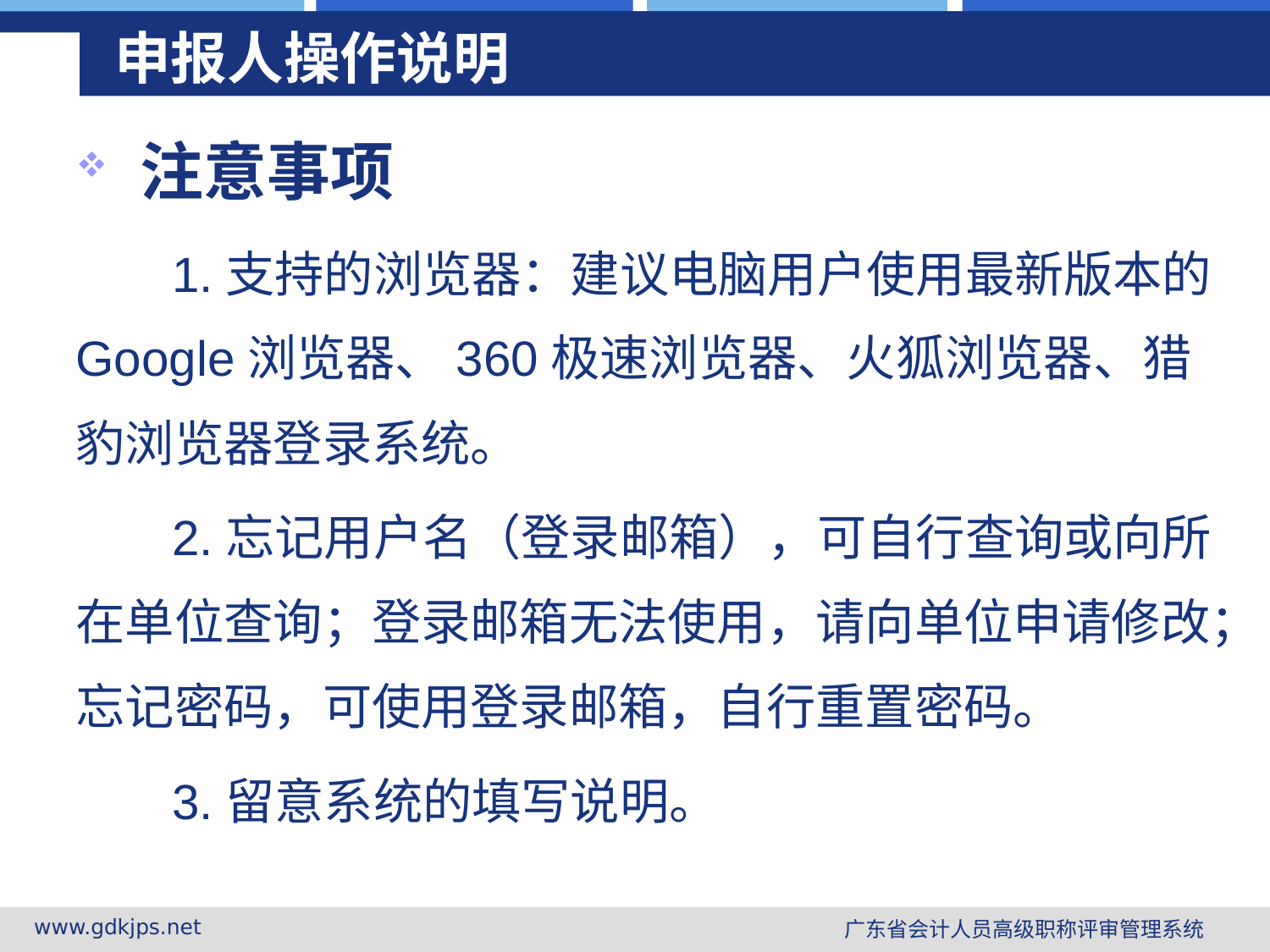

# 申报人操作说明
 注意事项
       1.支持的浏览器：建议电脑用户使用最新版本的Google浏览器、360极速浏览器、火狐浏览器、猎豹浏览器登录系统。
       2.忘记用户名（登录邮箱），可自行查询或向所在单位查询；登录邮箱无法使用，请向单位申请修改；忘记密码，可使用登录邮箱，自行重置密码。
       3.留意系统的填写说明。
www.gdkjps.net
广东省会计人员高级职称评审管理系统